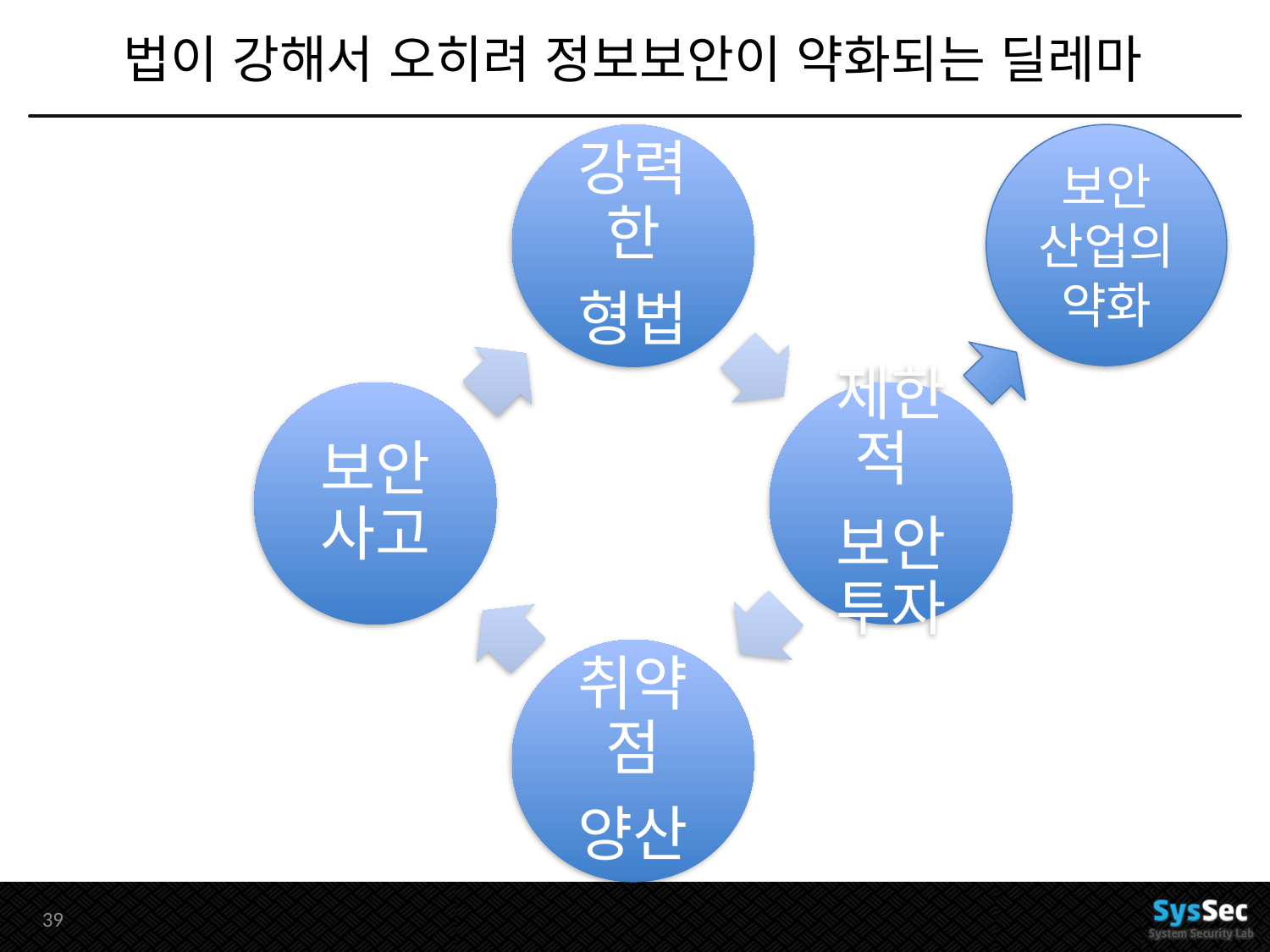

# 법이 강해서 오히려 정보보안이 약화되는 딜레마
강력한
형법

제한적
보안 투자

취약점
양산

보안사고

보안 산업의 약화

39